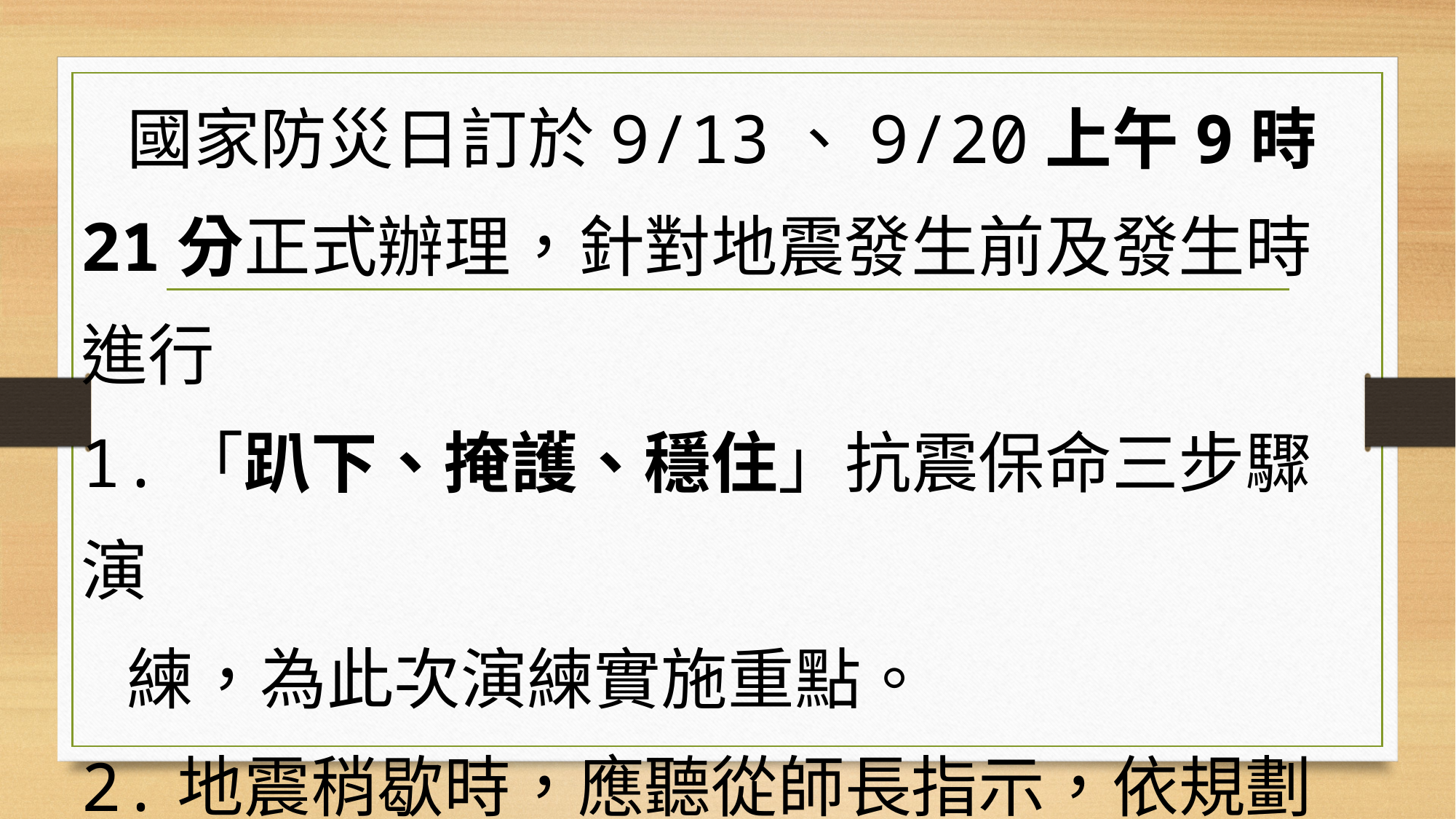

國家防災日訂於9/13、9/20上午9時21分正式辦理，針對地震發生前及發生時進行
1.「趴下、掩護、穩住」抗震保命三步驟演
  練，為此次演練實施重點。
2.地震稍歇時，應聽從師長指示，依規劃之
  疏散路線，快速疏散。